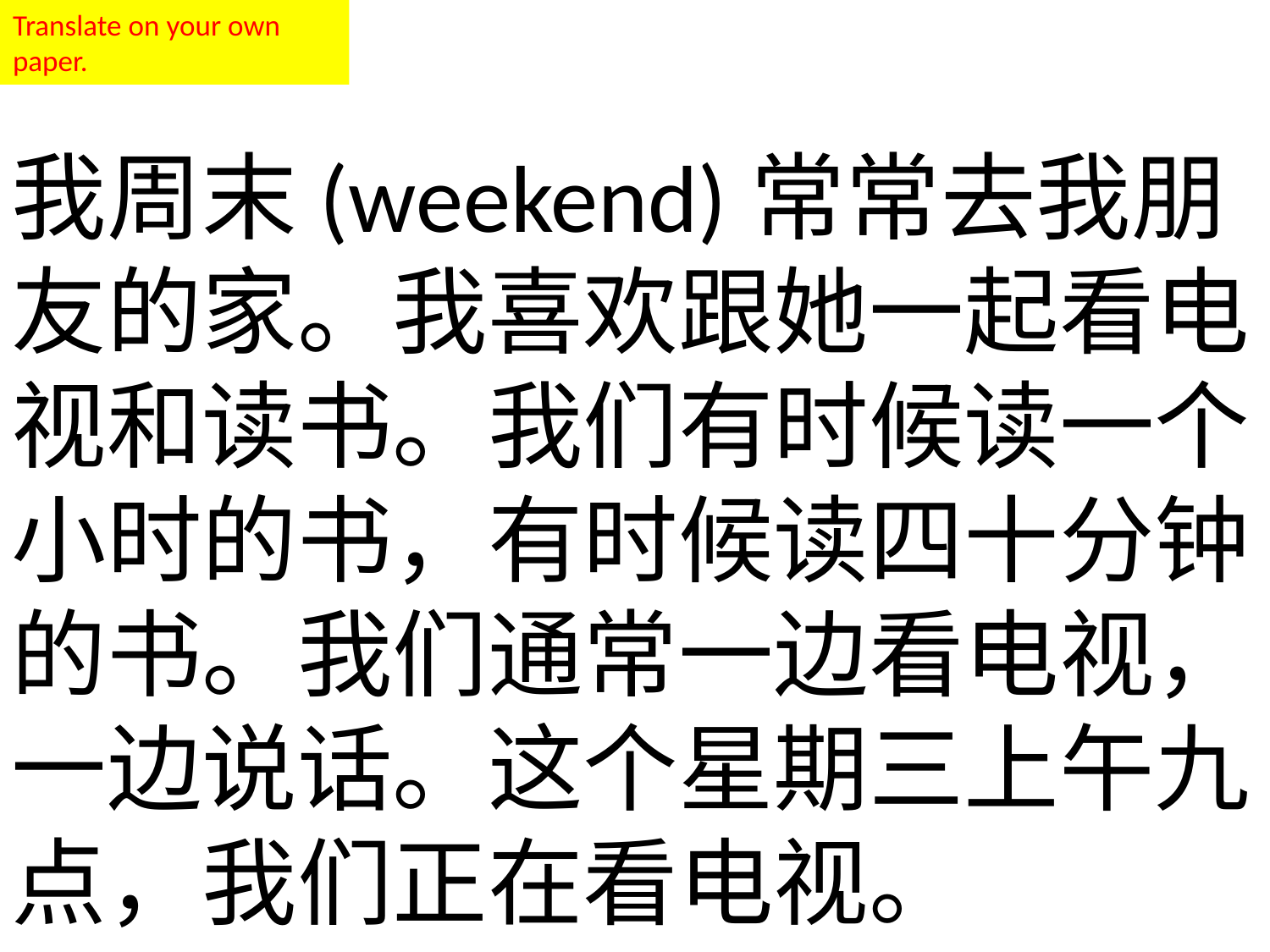

# Translate on your own paper.
我周末(weekend)常常去我朋友的家。我喜欢跟她一起看电视和读书。我们有时候读一个小时的书，有时候读四十分钟的书。我们通常一边看电视，一边说话。这个星期三上午九点，我们正在看电视。